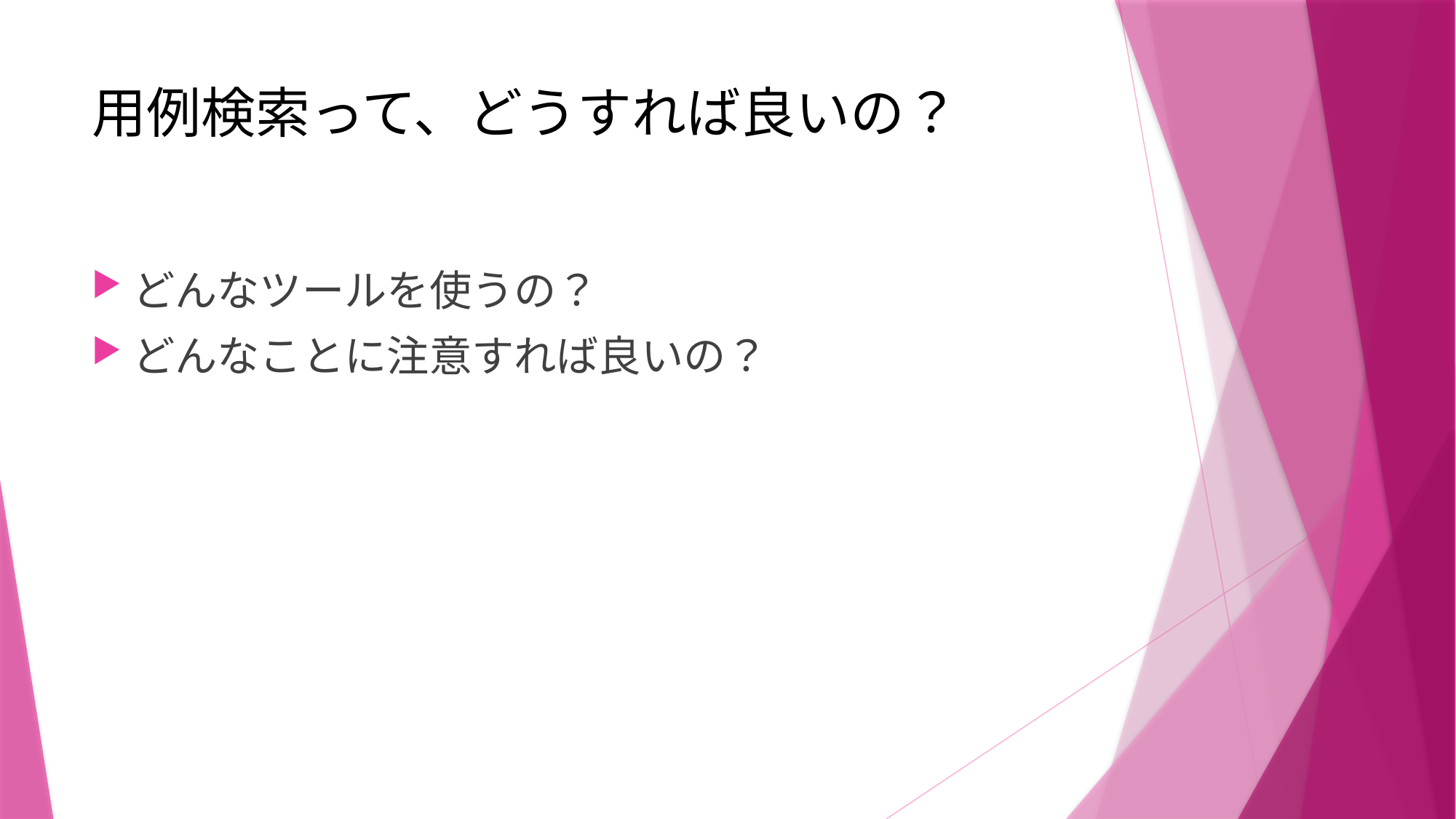

# 用例検索って、どうすれば良いの？
どんなツールを使うの？
どんなことに注意すれば良いの？